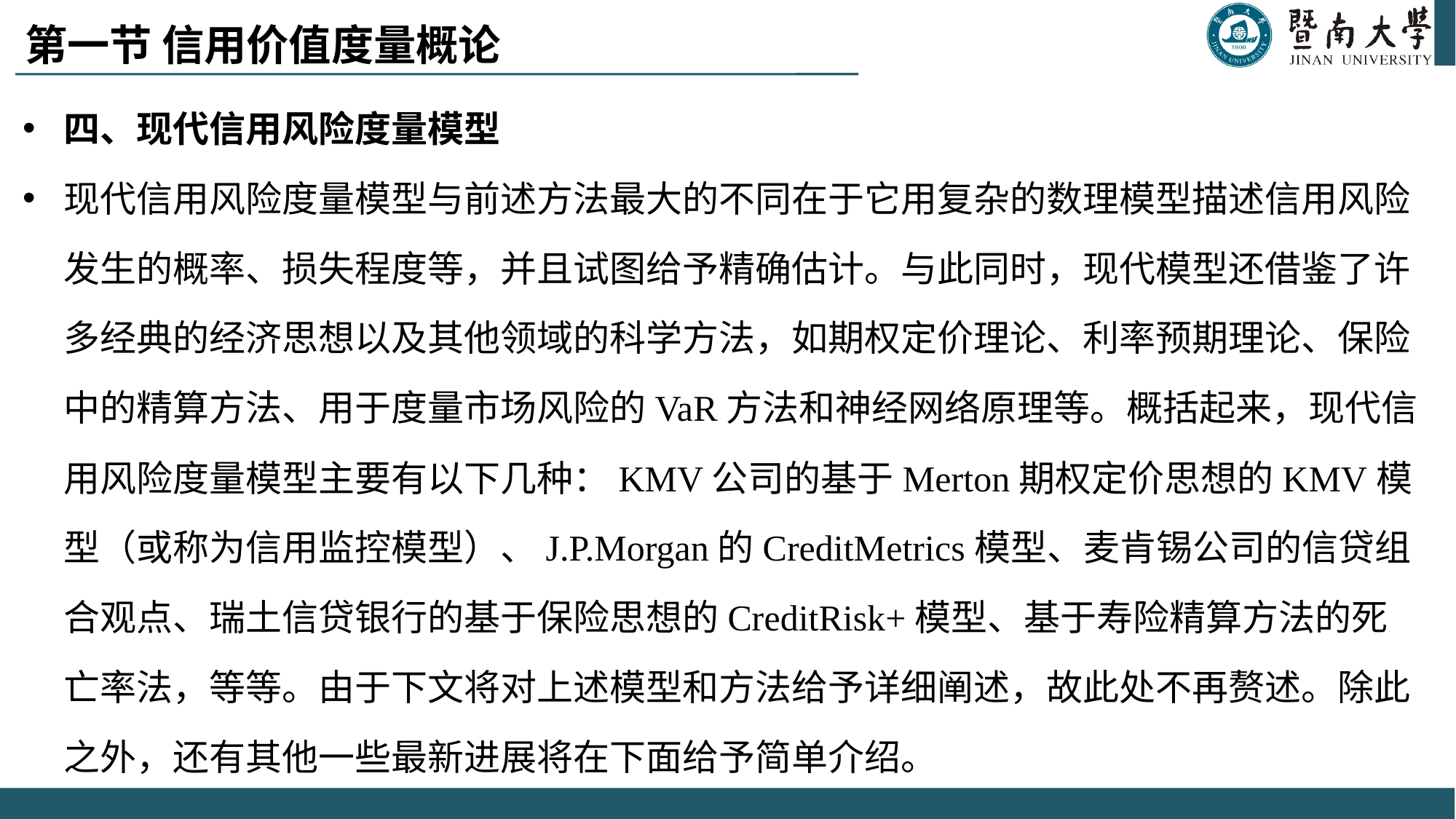

# 第一节 信用价值度量概论
四、现代信用风险度量模型
现代信用风险度量模型与前述方法最大的不同在于它用复杂的数理模型描述信用风险发生的概率、损失程度等，并且试图给予精确估计。与此同时，现代模型还借鉴了许多经典的经济思想以及其他领域的科学方法，如期权定价理论、利率预期理论、保险中的精算方法、用于度量市场风险的VaR方法和神经网络原理等。概括起来，现代信用风险度量模型主要有以下几种：KMV公司的基于Merton期权定价思想的KMV模型（或称为信用监控模型）、J.P.Morgan的CreditMetrics模型、麦肯锡公司的信贷组合观点、瑞土信贷银行的基于保险思想的CreditRisk+模型、基于寿险精算方法的死亡率法，等等。由于下文将对上述模型和方法给予详细阐述，故此处不再赘述。除此之外，还有其他一些最新进展将在下面给予简单介绍。